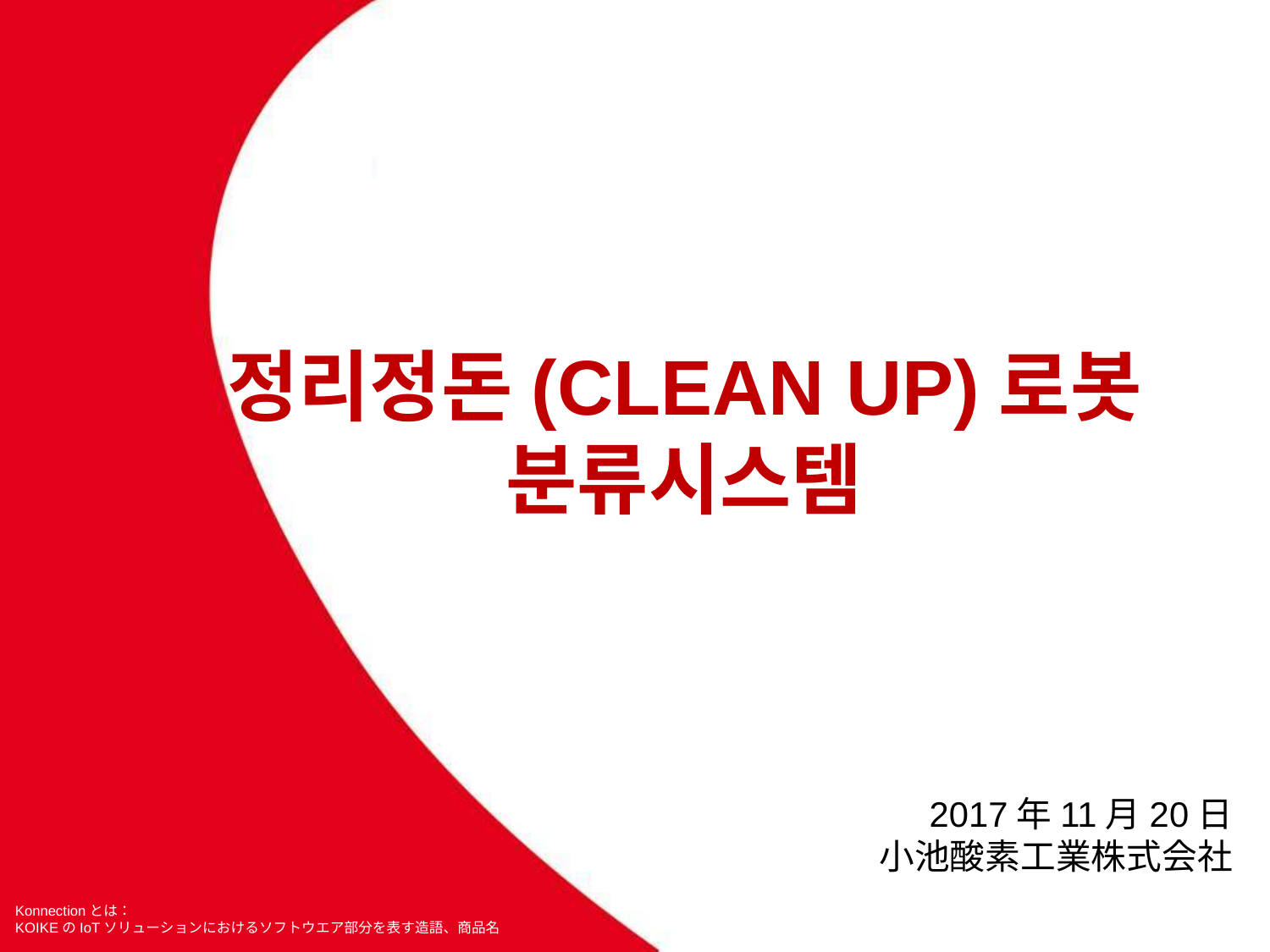

정리정돈(CLEAN UP)로봇
분류시스템
2017年11月20日
小池酸素工業株式会社
Konnectionとは：
KOIKEのIoTソリューションにおけるソフトウエア部分を表す造語、商品名